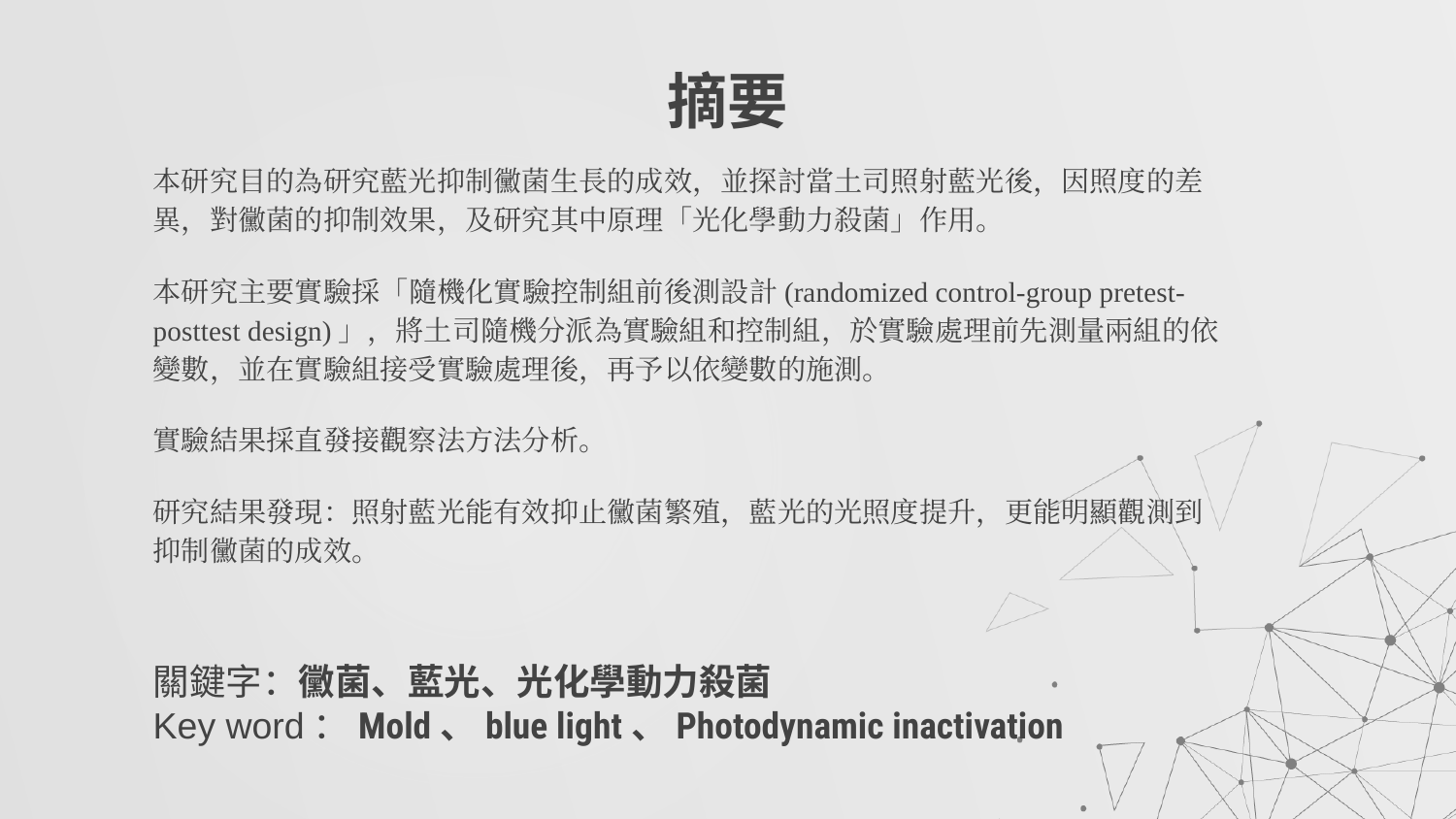

# 摘要
本研究目的為研究藍光抑制黴菌生長的成效，並探討當土司照射藍光後，因照度的差異，對黴菌的抑制效果，及研究其中原理「光化學動力殺菌」作用。
本研究主要實驗採「隨機化實驗控制組前後測設計(randomized control-group pretest-posttest design)」，將土司隨機分派為實驗組和控制組，於實驗處理前先測量兩組的依變數，並在實驗組接受實驗處理後，再予以依變數的施測。
實驗結果採直發接觀察法方法分析。
研究結果發現：照射藍光能有效抑止黴菌繁殖，藍光的光照度提升，更能明顯觀測到抑制黴菌的成效。
關鍵字：黴菌、藍光、光化學動力殺菌
Key word：Mold、blue light、Photodynamic inactivation